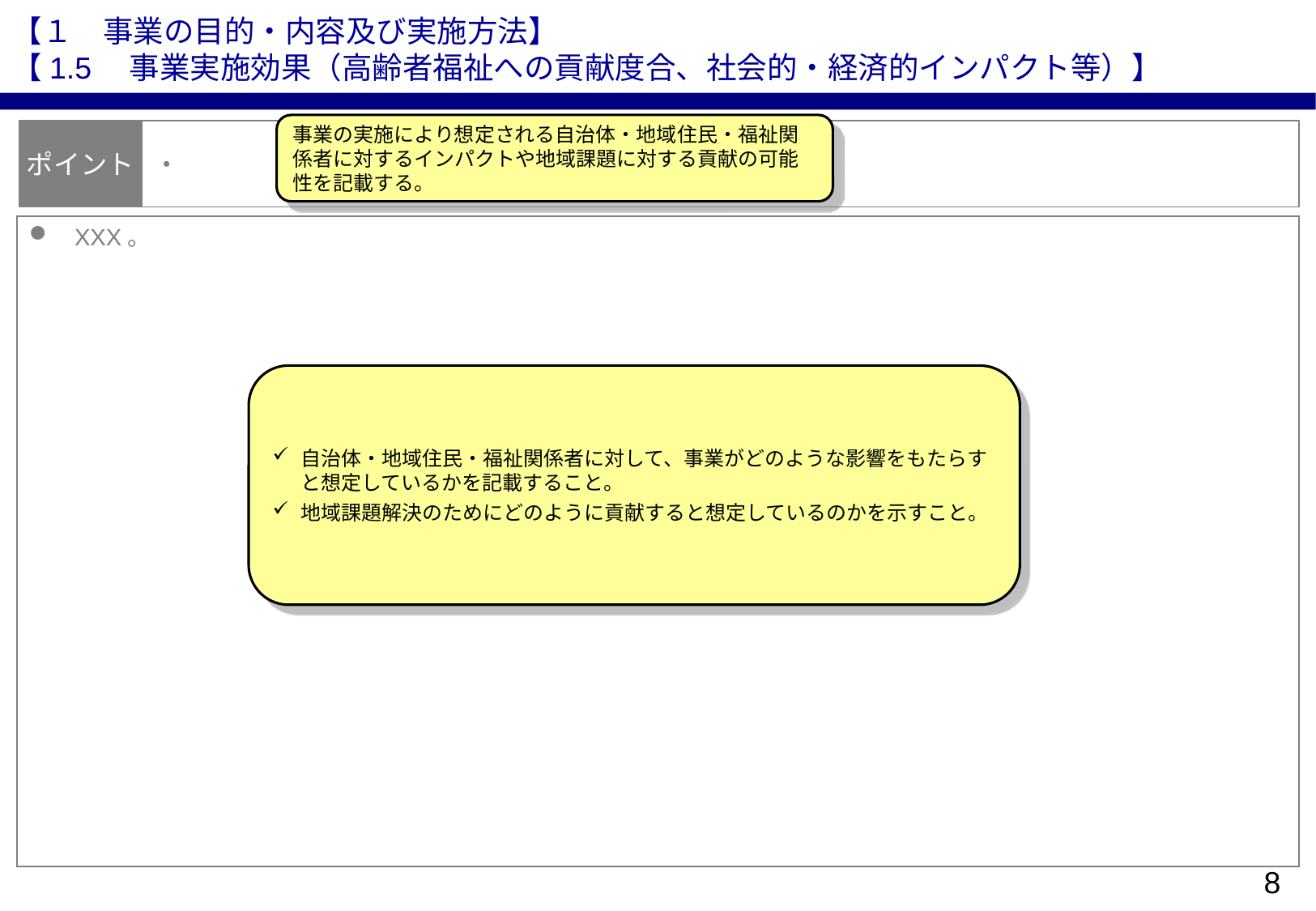

【１　事業の目的・内容及び実施方法】
【1.5　事業実施効果（高齢者福祉への貢献度合、社会的・経済的インパクト等）】
事業の実施により想定される自治体・地域住民・福祉関係者に対するインパクトや地域課題に対する貢献の可能性を記載する。
ポイント
・	XXX。
XXX。
自治体・地域住民・福祉関係者に対して、事業がどのような影響をもたらすと想定しているかを記載すること。
地域課題解決のためにどのように貢献すると想定しているのかを示すこと。